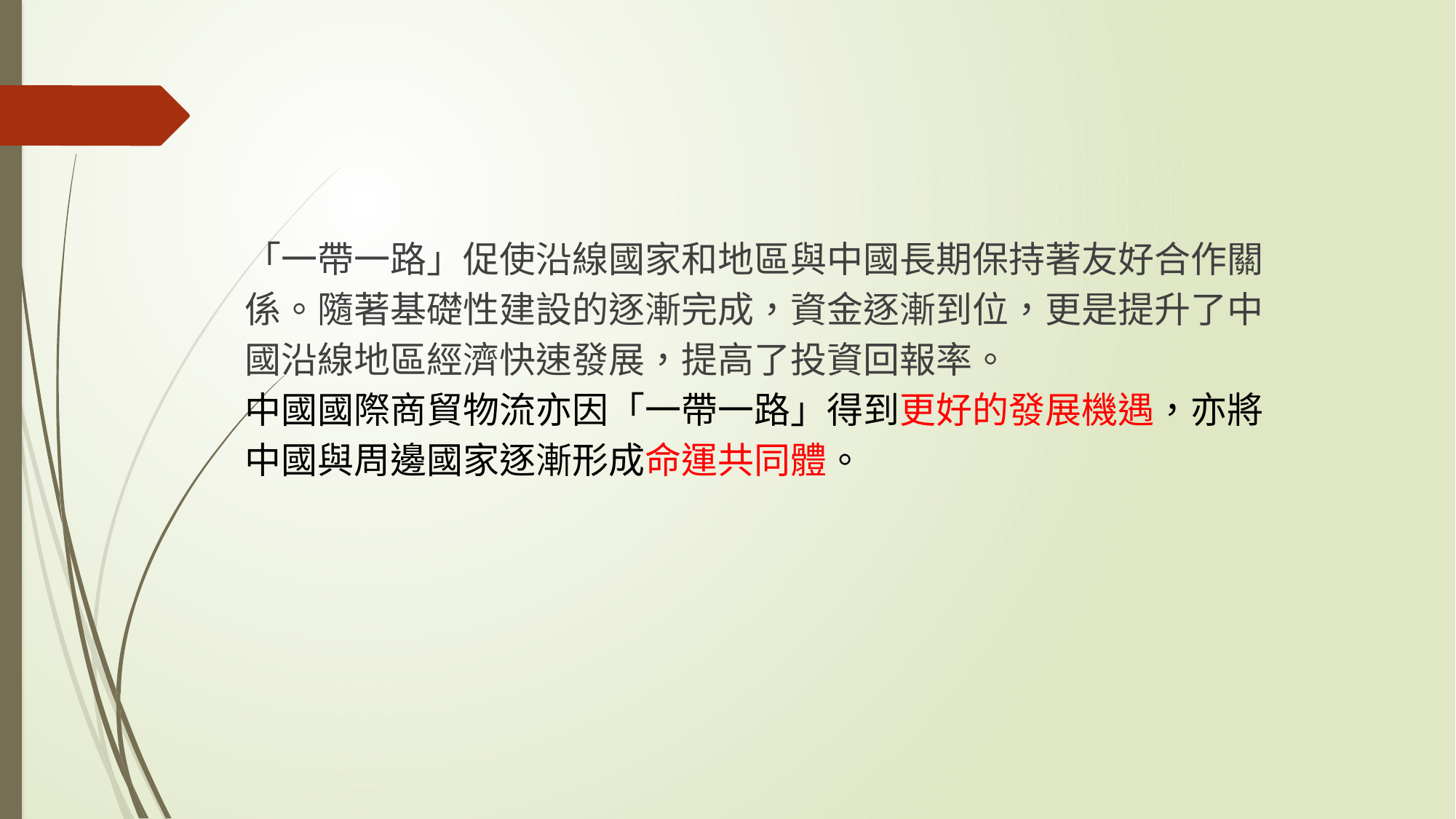

「一帶一路」促使沿線國家和地區與中國長期保持著友好合作關係。隨著基礎性建設的逐漸完成，資金逐漸到位，更是提升了中國沿線地區經濟快速發展，提高了投資回報率。
中國國際商貿物流亦因「一帶一路」得到更好的發展機遇，亦將中國與周邊國家逐漸形成命運共同體。